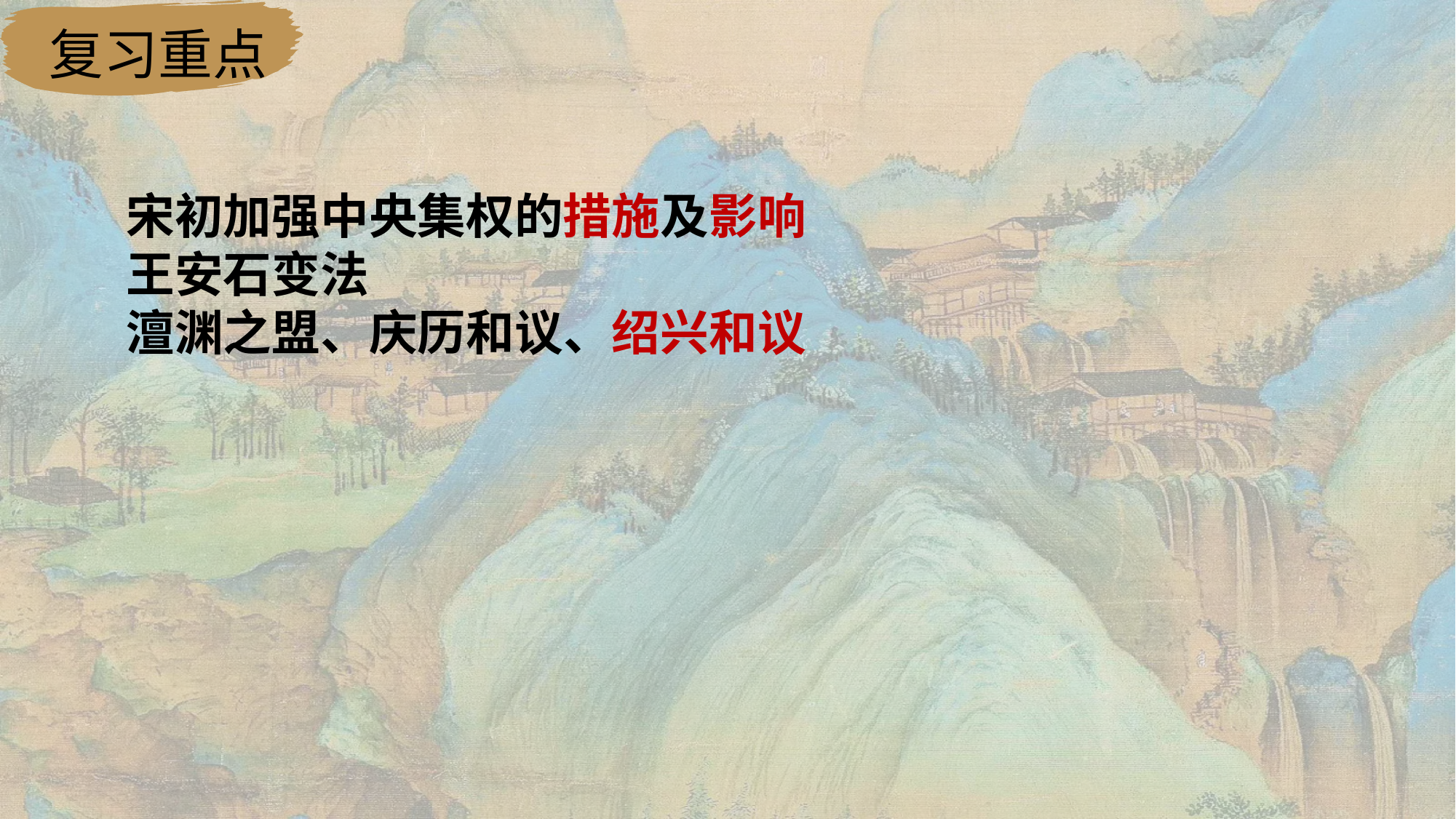

复习重点
宋初加强中央集权的措施及影响
王安石变法
澶渊之盟、庆历和议、绍兴和议